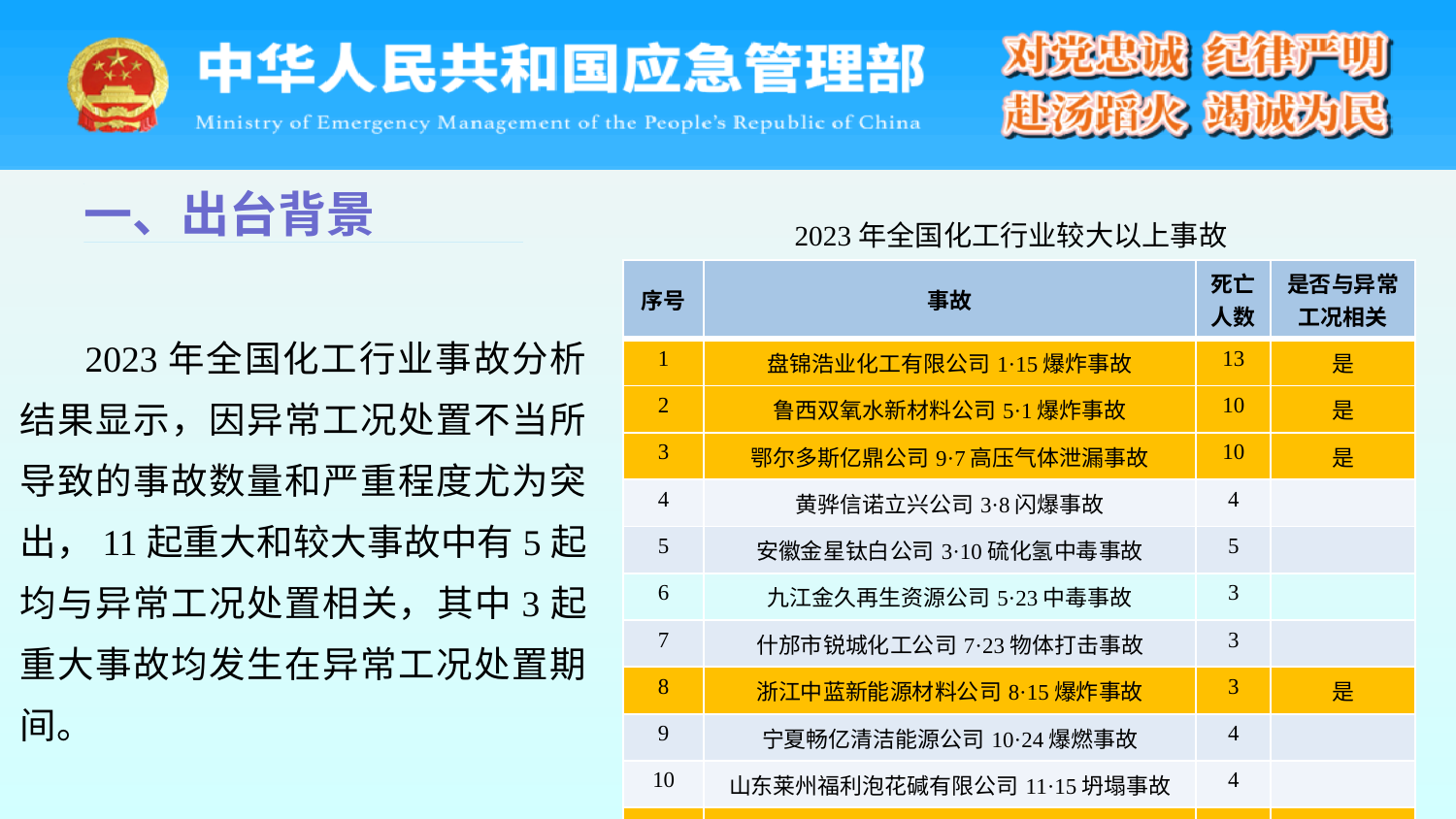

一、出台背景
2023年全国化工行业较大以上事故
| 序号 | 事故 | 死亡 人数 | 是否与异常工况相关 |
| --- | --- | --- | --- |
| 1 | 盘锦浩业化工有限公司1·15爆炸事故 | 13 | 是 |
| 2 | 鲁西双氧水新材料公司5·1爆炸事故 | 10 | 是 |
| 3 | 鄂尔多斯亿鼎公司9·7高压气体泄漏事故 | 10 | 是 |
| 4 | 黄骅信诺立兴公司3·8闪爆事故 | 4 |  |
| 5 | 安徽金星钛白公司3·10硫化氢中毒事故 | 5 |  |
| 6 | 九江金久再生资源公司5·23中毒事故 | 3 |  |
| 7 | 什邡市锐城化工公司7·23物体打击事故 | 3 |  |
| 8 | 浙江中蓝新能源材料公司8·15爆炸事故 | 3 | 是 |
| 9 | 宁夏畅亿清洁能源公司10·24爆燃事故 | 4 |  |
| 10 | 山东莱州福利泡花碱有限公司11·15坍塌事故 | 4 |  |
| 11 | 新疆庆华能源集团有限公司12·9闪爆事故 | 3 | 是 |
2023年全国化工行业事故分析结果显示，因异常工况处置不当所导致的事故数量和严重程度尤为突出，11起重大和较大事故中有5起均与异常工况处置相关，其中3起重大事故均发生在异常工况处置期间。
4